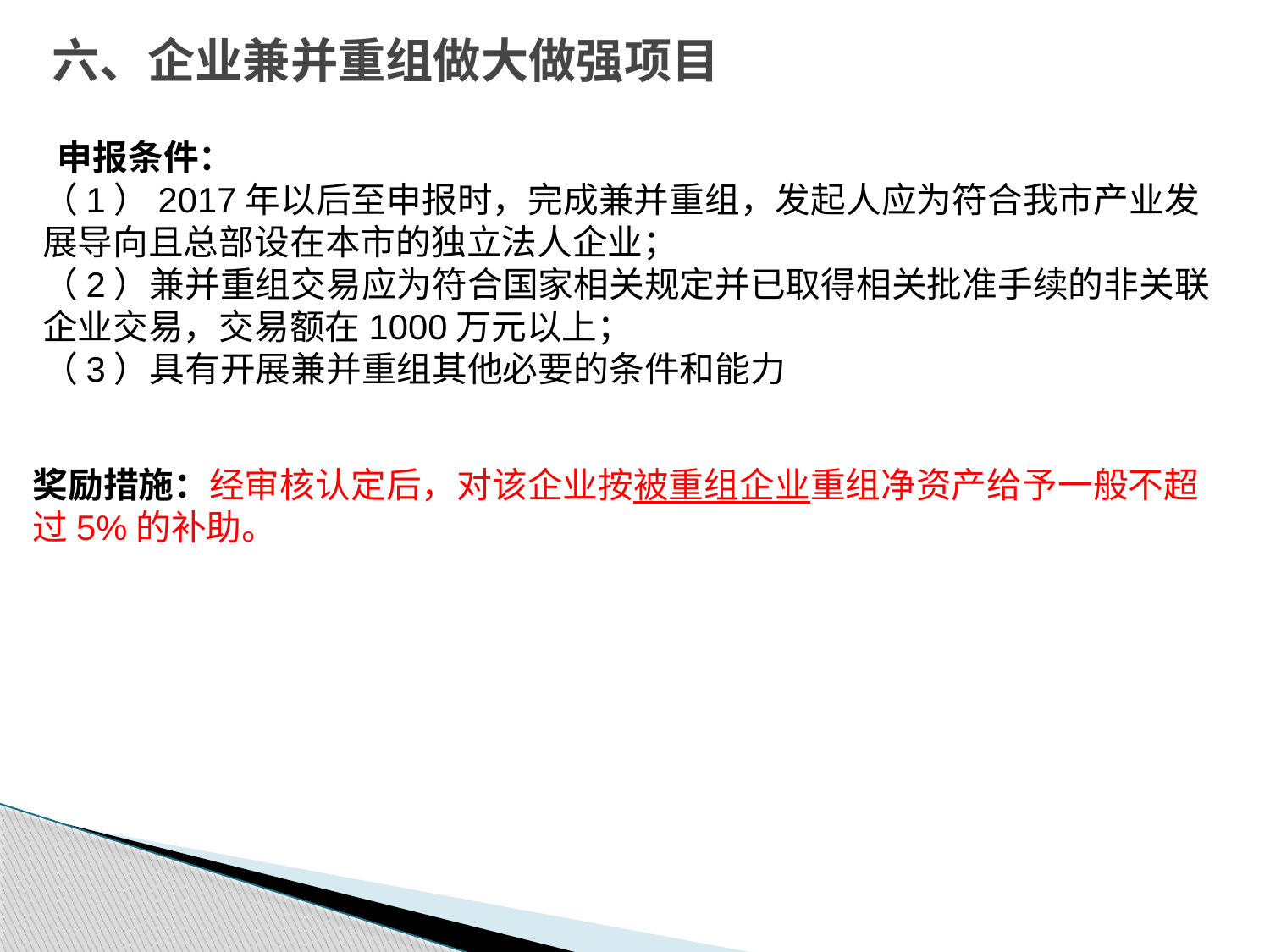

# 六、企业兼并重组做大做强项目
申报条件：
（1）2017年以后至申报时，完成兼并重组，发起人应为符合我市产业发展导向且总部设在本市的独立法人企业；
（2）兼并重组交易应为符合国家相关规定并已取得相关批准手续的非关联企业交易，交易额在1000万元以上；
（3）具有开展兼并重组其他必要的条件和能力
奖励措施：经审核认定后，对该企业按被重组企业重组净资产给予一般不超过5%的补助。